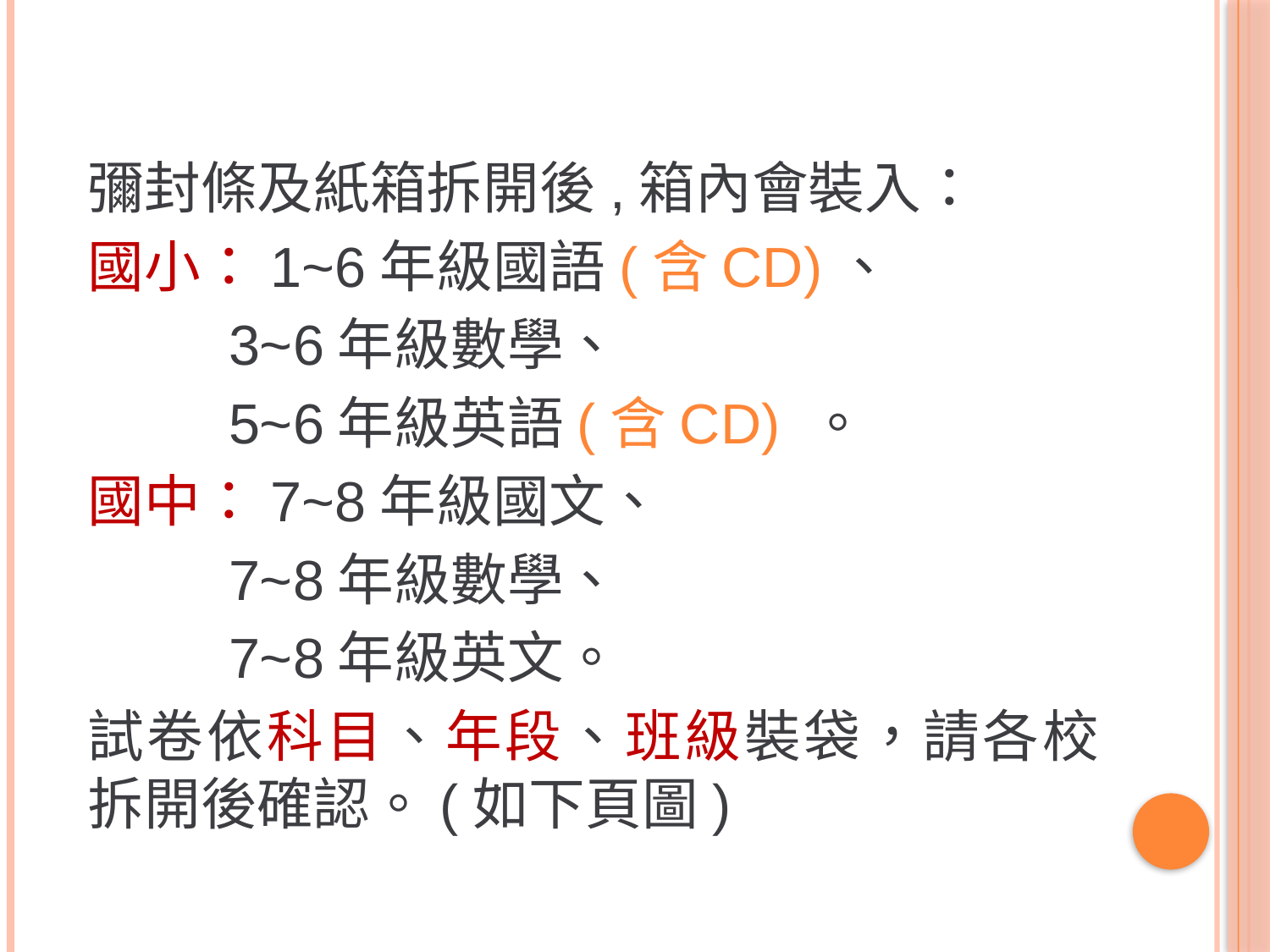

彌封條及紙箱拆開後,箱內會裝入：
國小：1~6年級國語(含CD)、
         3~6年級數學、
         5~6年級英語(含CD) 。
國中：7~8年級國文、
         7~8年級數學、
         7~8年級英文。
試卷依科目、年段、班級裝袋，請各校拆開後確認。(如下頁圖)